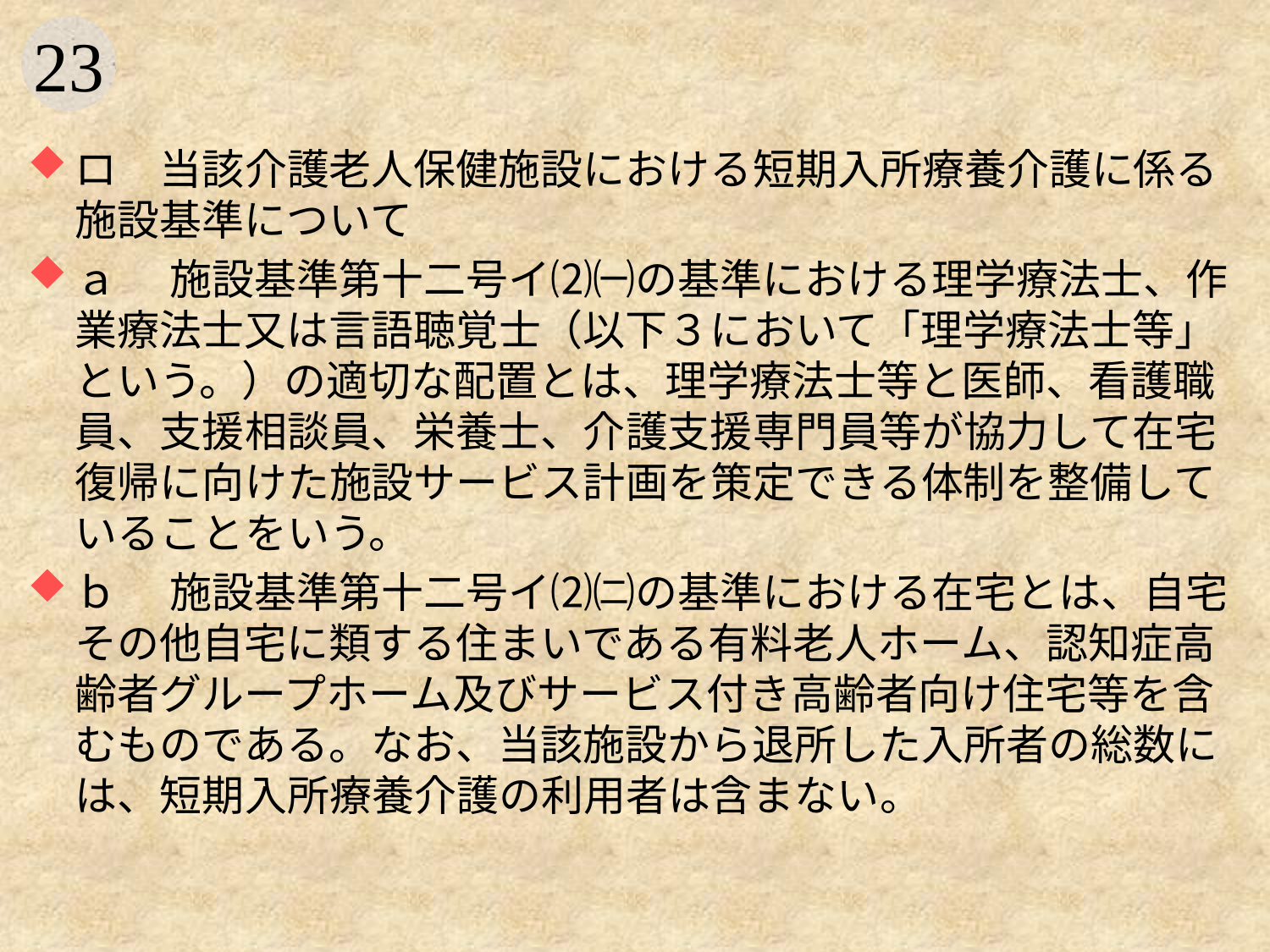

#
ロ　当該介護老人保健施設における短期入所療養介護に係る施設基準について
ａ 　施設基準第十二号イ⑵㈠の基準における理学療法士、作業療法士又は言語聴覚士（以下３において「理学療法士等」という。）の適切な配置とは、理学療法士等と医師、看護職員、支援相談員、栄養士、介護支援専門員等が協力して在宅復帰に向けた施設サービス計画を策定できる体制を整備していることをいう。
ｂ 　施設基準第十二号イ⑵㈡の基準における在宅とは、自宅その他自宅に類する住まいである有料老人ホーム、認知症高齢者グループホーム及びサービス付き高齢者向け住宅等を含むものである。なお、当該施設から退所した入所者の総数には、短期入所療養介護の利用者は含まない。